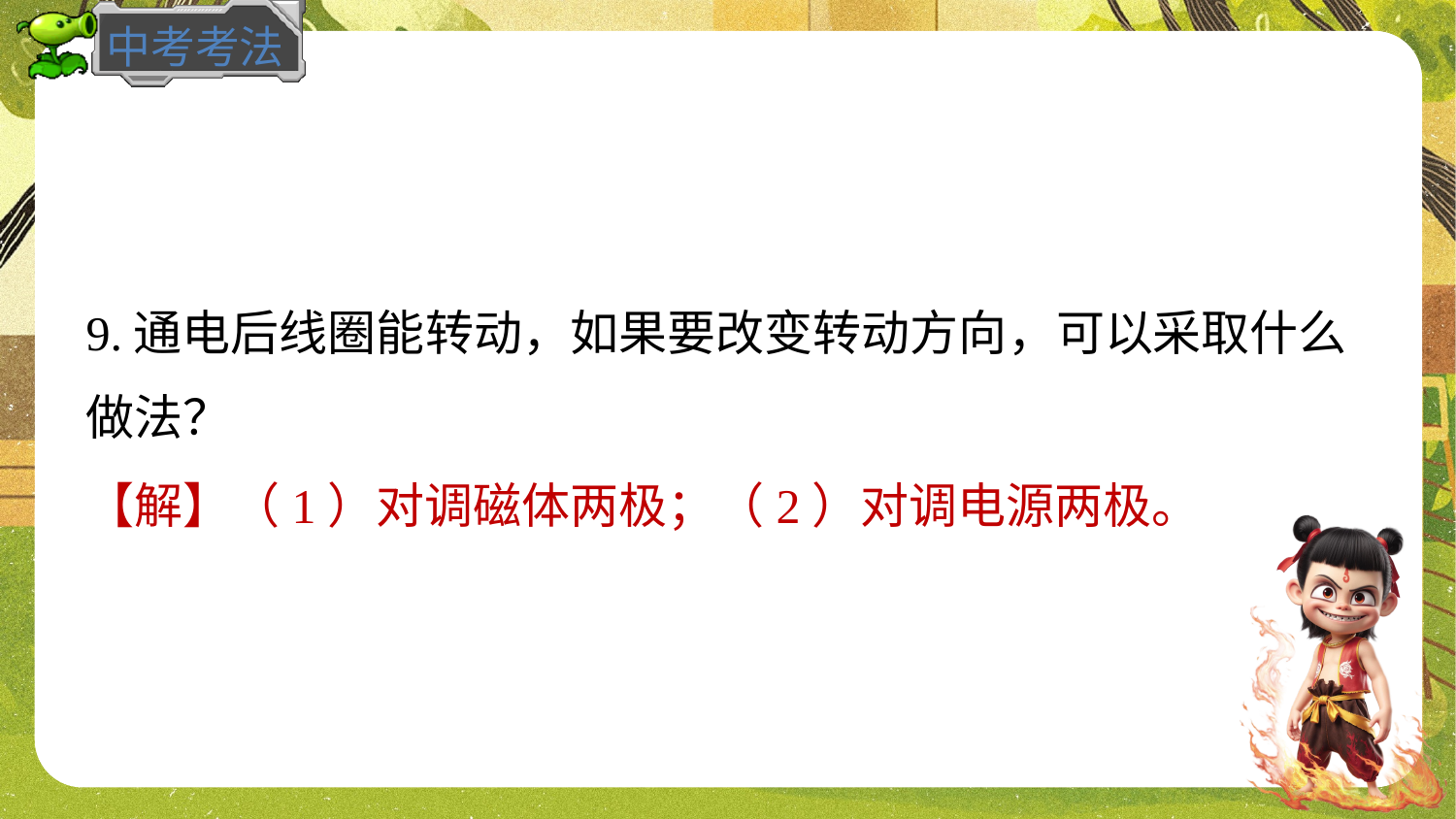

9.通电后线圈能转动，如果要改变转动方向，可以采取什么
做法？
【解】（1）对调磁体两极；（2）对调电源两极。